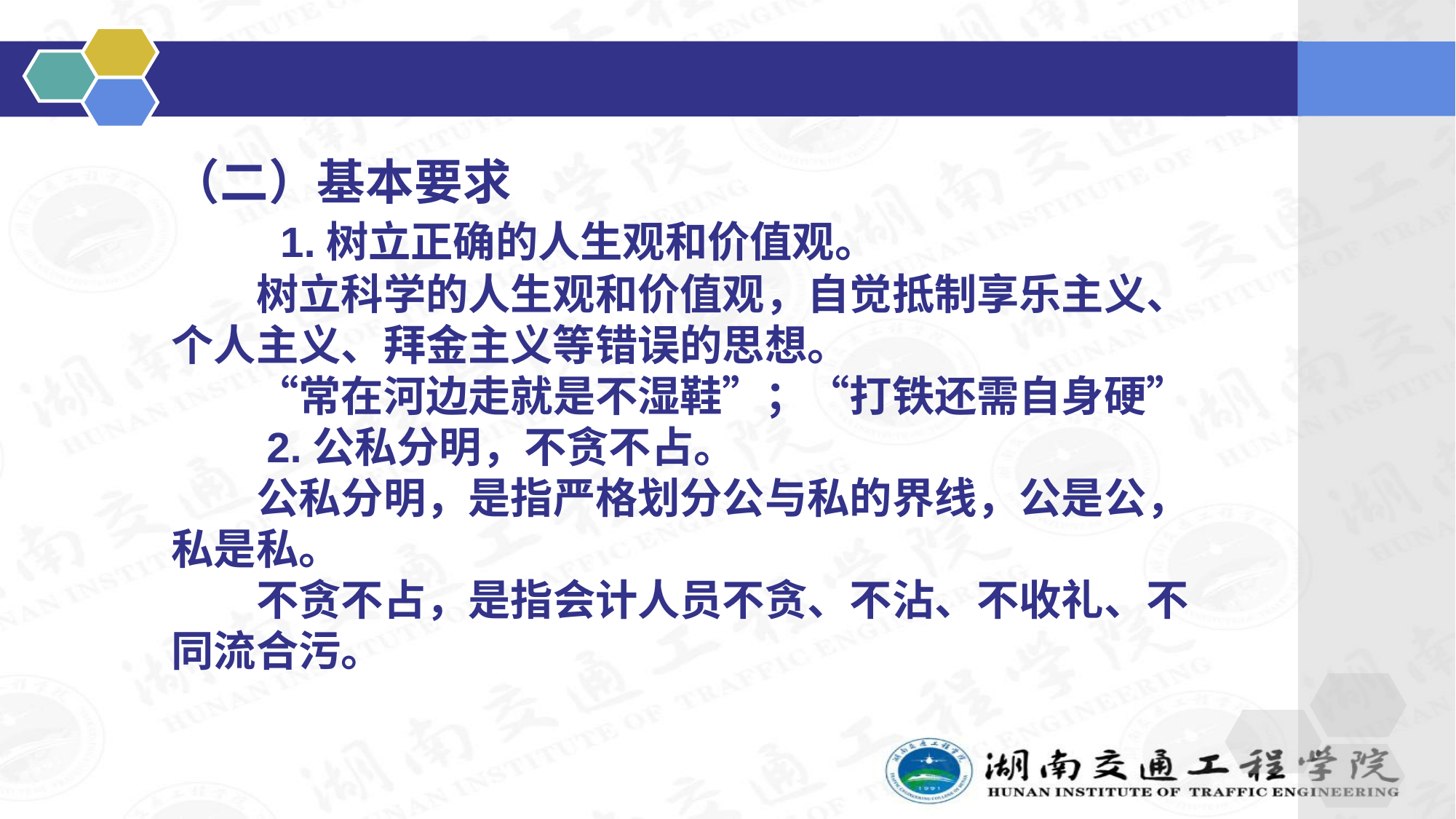

（二）基本要求
　　1.树立正确的人生观和价值观。
　　树立科学的人生观和价值观，自觉抵制享乐主义、个人主义、拜金主义等错误的思想。
　　“常在河边走就是不湿鞋”；“打铁还需自身硬”
　　2.公私分明，不贪不占。
　　公私分明，是指严格划分公与私的界线，公是公，私是私。
　　不贪不占，是指会计人员不贪、不沾、不收礼、不同流合污。